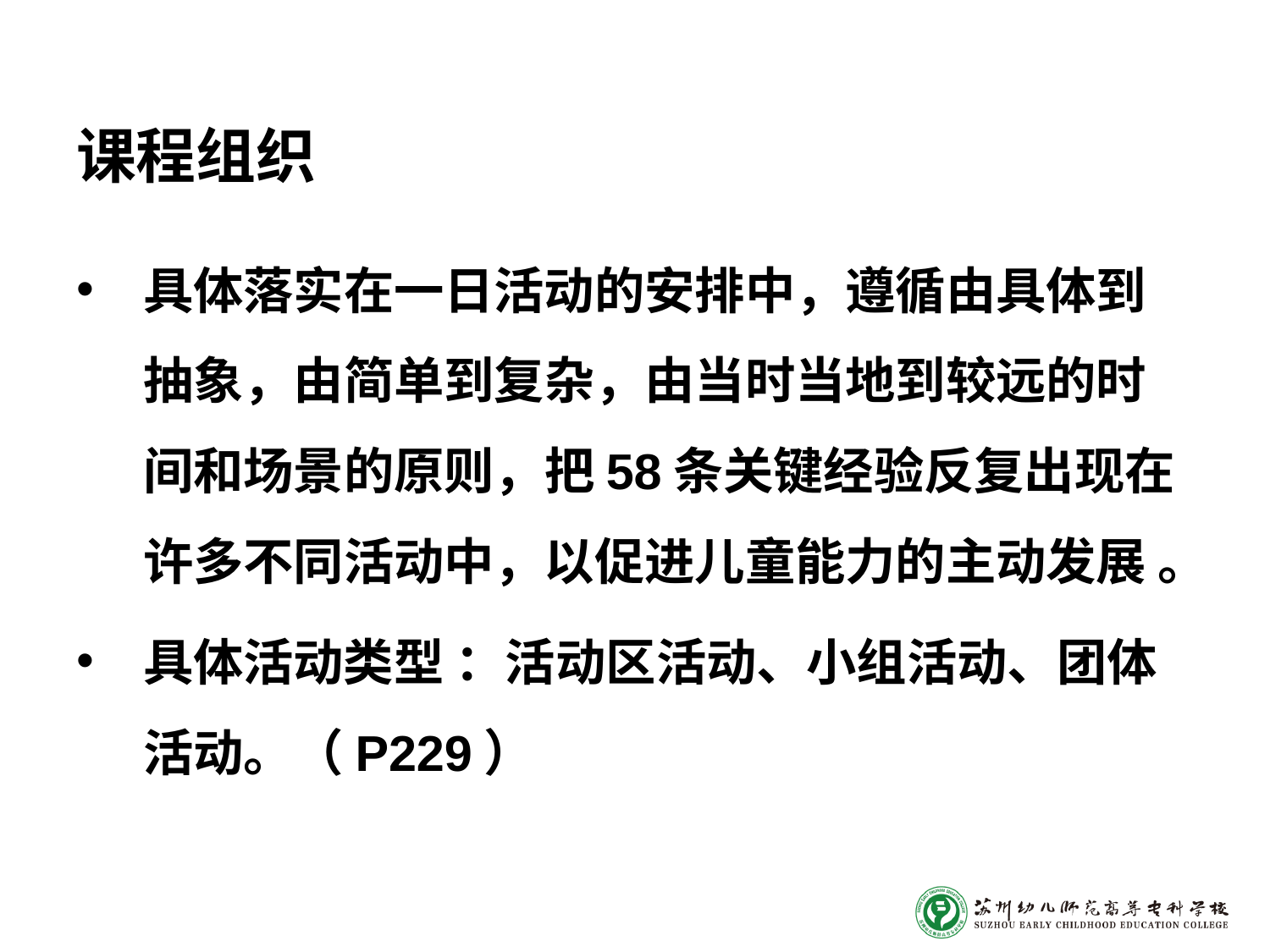

课程组织
具体落实在一日活动的安排中，遵循由具体到抽象，由简单到复杂，由当时当地到较远的时间和场景的原则，把58条关键经验反复出现在许多不同活动中，以促进儿童能力的主动发展 。
具体活动类型 ：活动区活动、小组活动、团体活动。（P229）